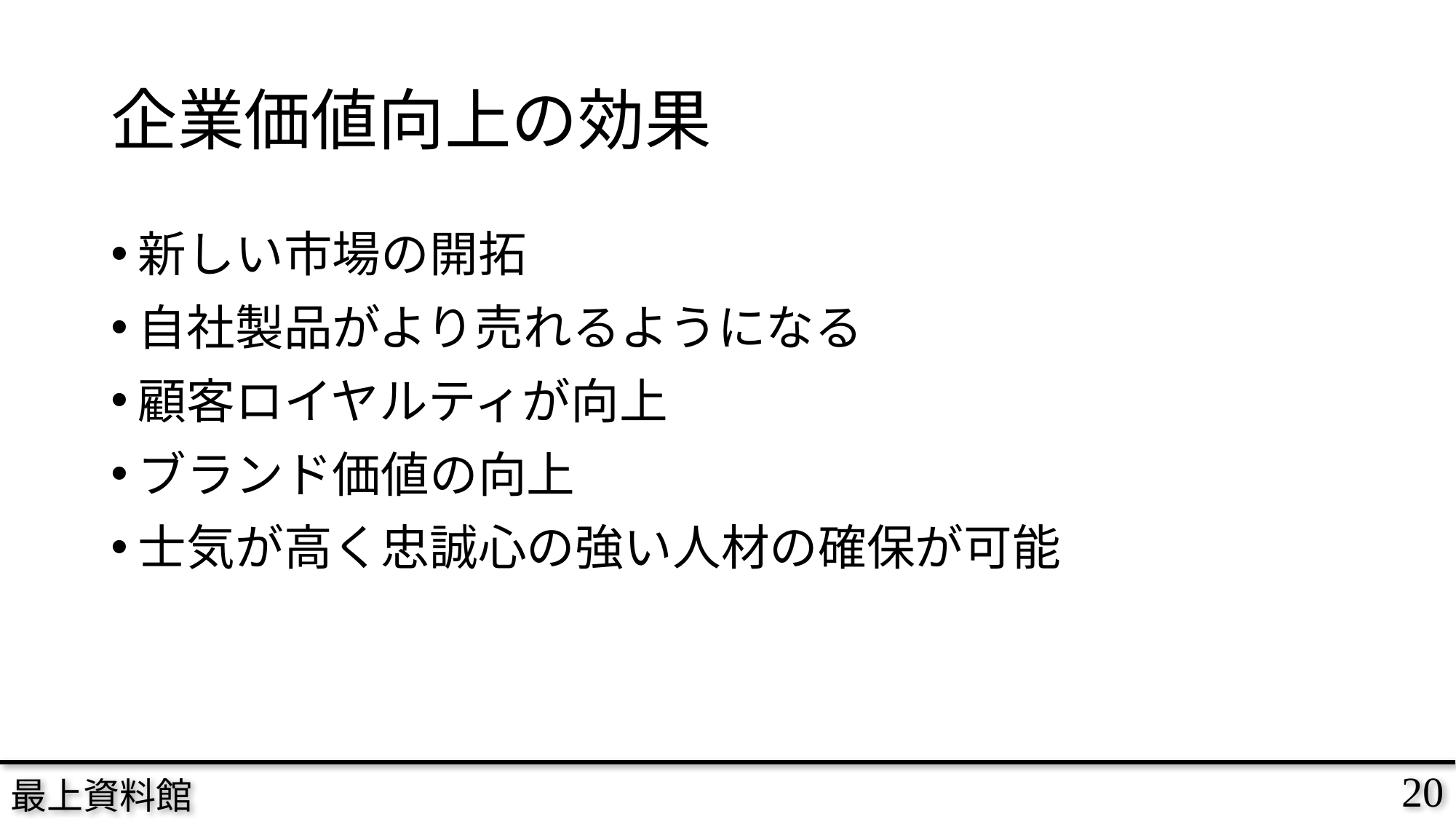

# 企業価値向上の効果
新しい市場の開拓
自社製品がより売れるようになる
顧客ロイヤルティが向上
ブランド価値の向上
士気が高く忠誠心の強い人材の確保が可能